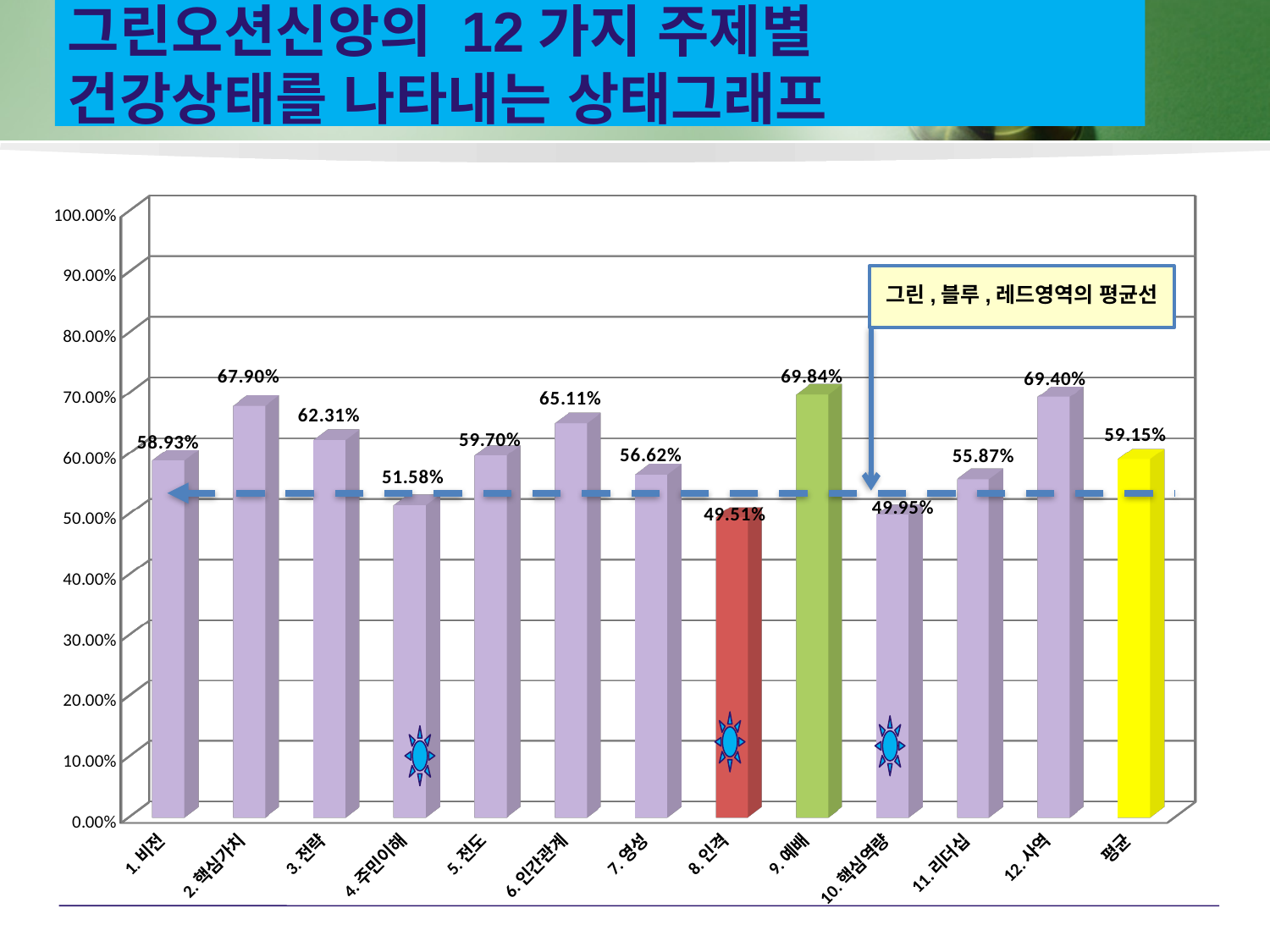

# 그린오션신앙의 12가지 주제별 건강상태를 나타내는 상태그래프

[unsupported chart]

그린,블루,레드영역의 평균선